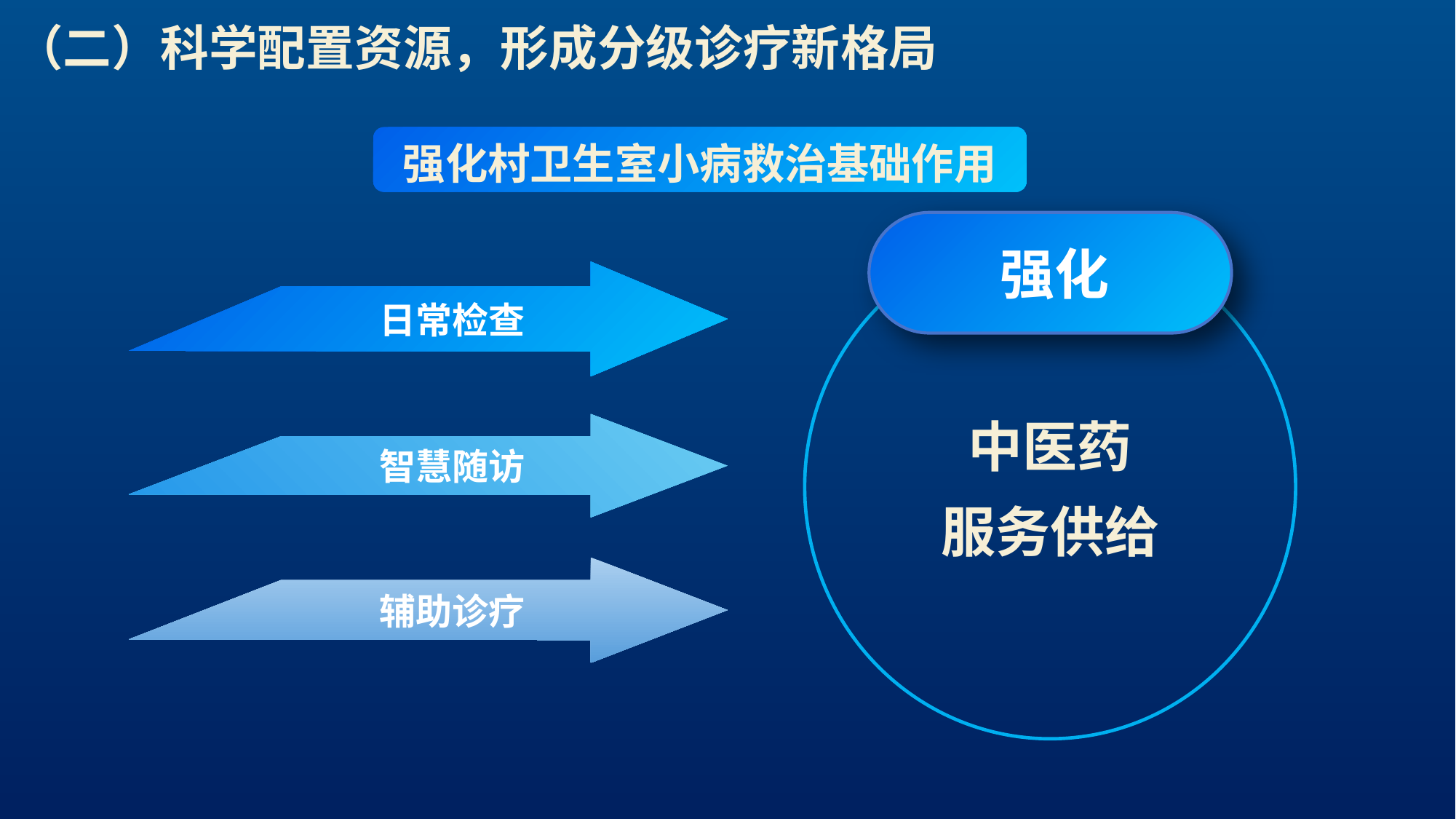

（二）科学配置资源，形成分级诊疗新格局
强化村卫生室小病救治基础作用

强化

日常检查
中医药
服务供给
智慧随访
辅助诊疗